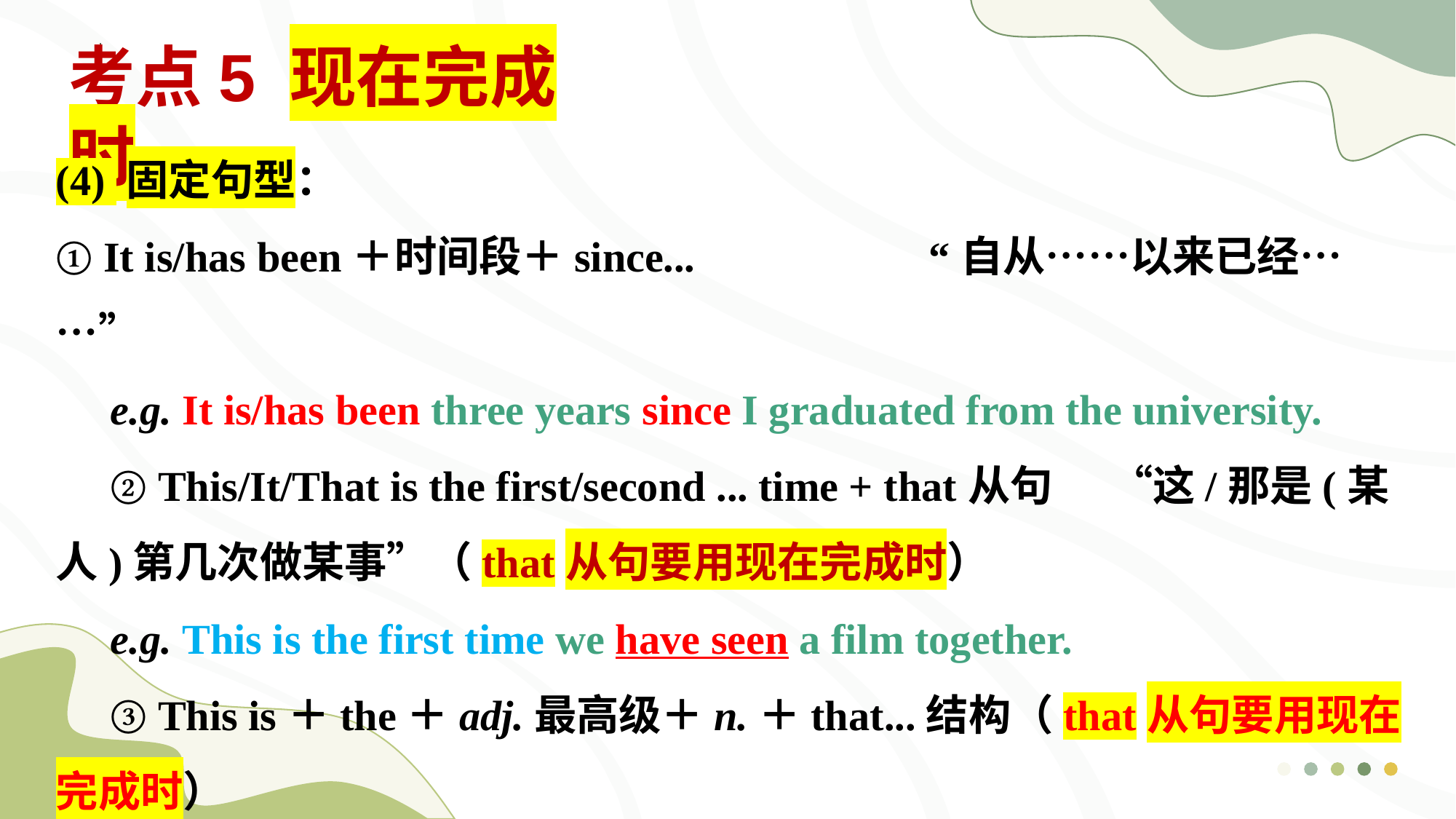

考点5 现在完成时

(4) 固定句型：
① It is/has been＋时间段＋since...			“自从……以来已经……”
e.g. It is/has been three years since I graduated from the university.
② This/It/That is the first/second ... time + that从句      “这/那是(某人)第几次做某事”（that从句要用现在完成时）
e.g. This is the first time we have seen a film together.
③ This is＋the＋adj.最高级＋n.＋that...结构（that从句要用现在完成时）
e.g. This is the worst reason I've ever heard.